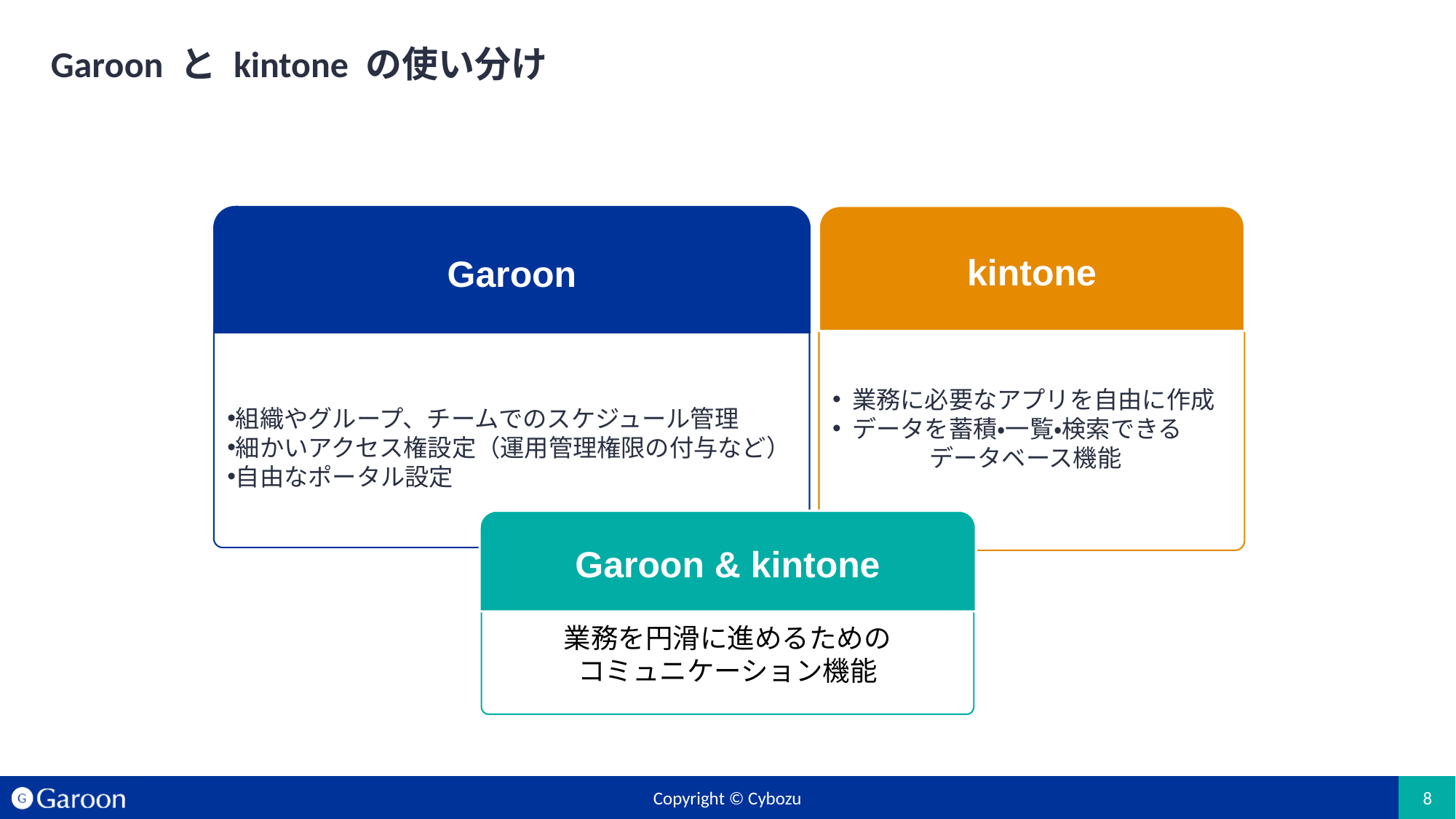

# Garoon と kintone の使い分け
kintone
 業務に必要なアプリを自由に作成
 データを蓄積・一覧・検索できる　　　　　　データベース機能
Garoon

組織やグループ、チームでのスケジュール管理
細かいアクセス権設定（運用管理権限の付与など）
自由なポータル設定

Garoon & kintone

業務を円滑に進めるための
コミュニケーション機能